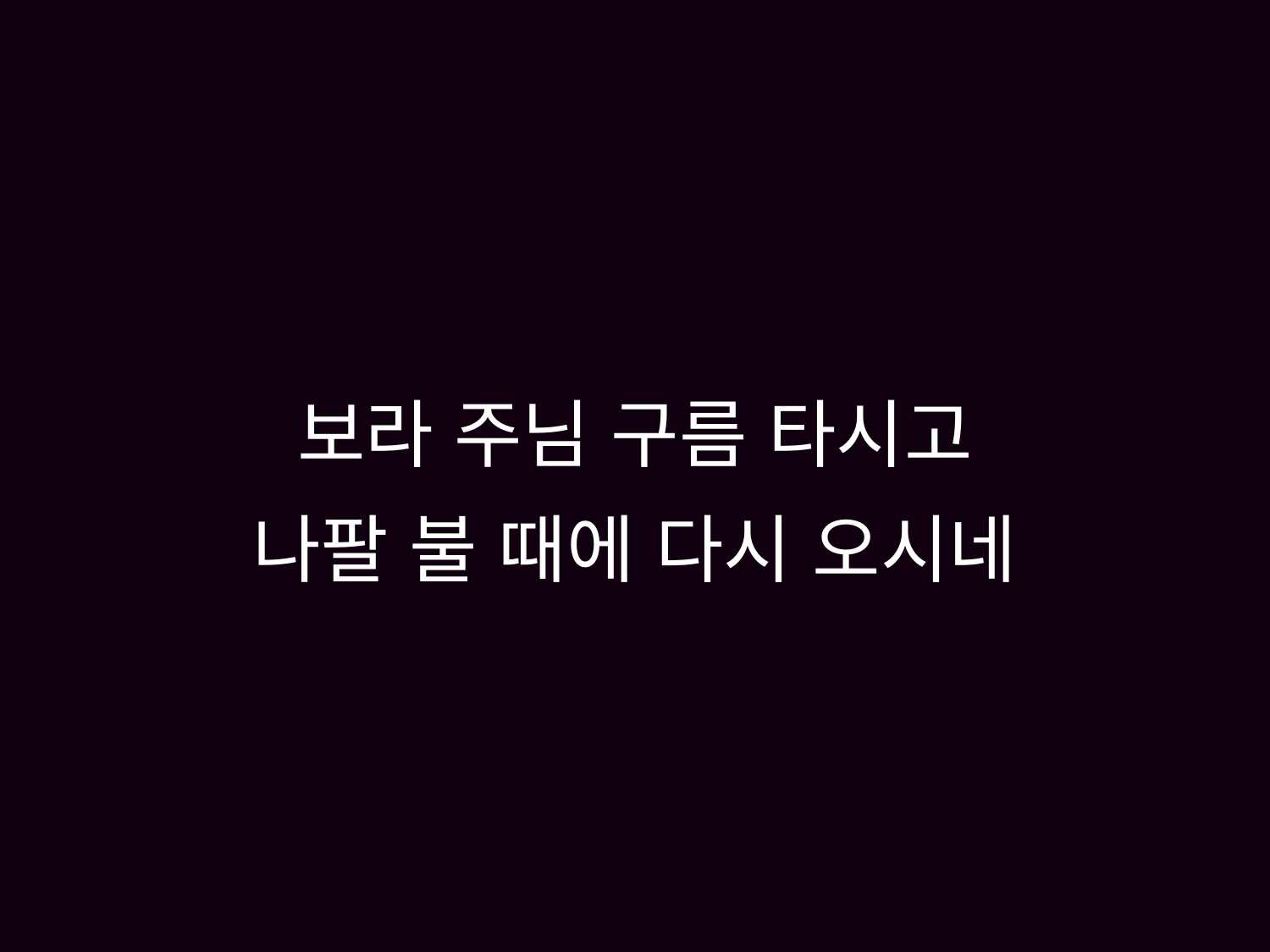

# 보라 주님 구름 타시고 나팔 불 때에 다시 오시네